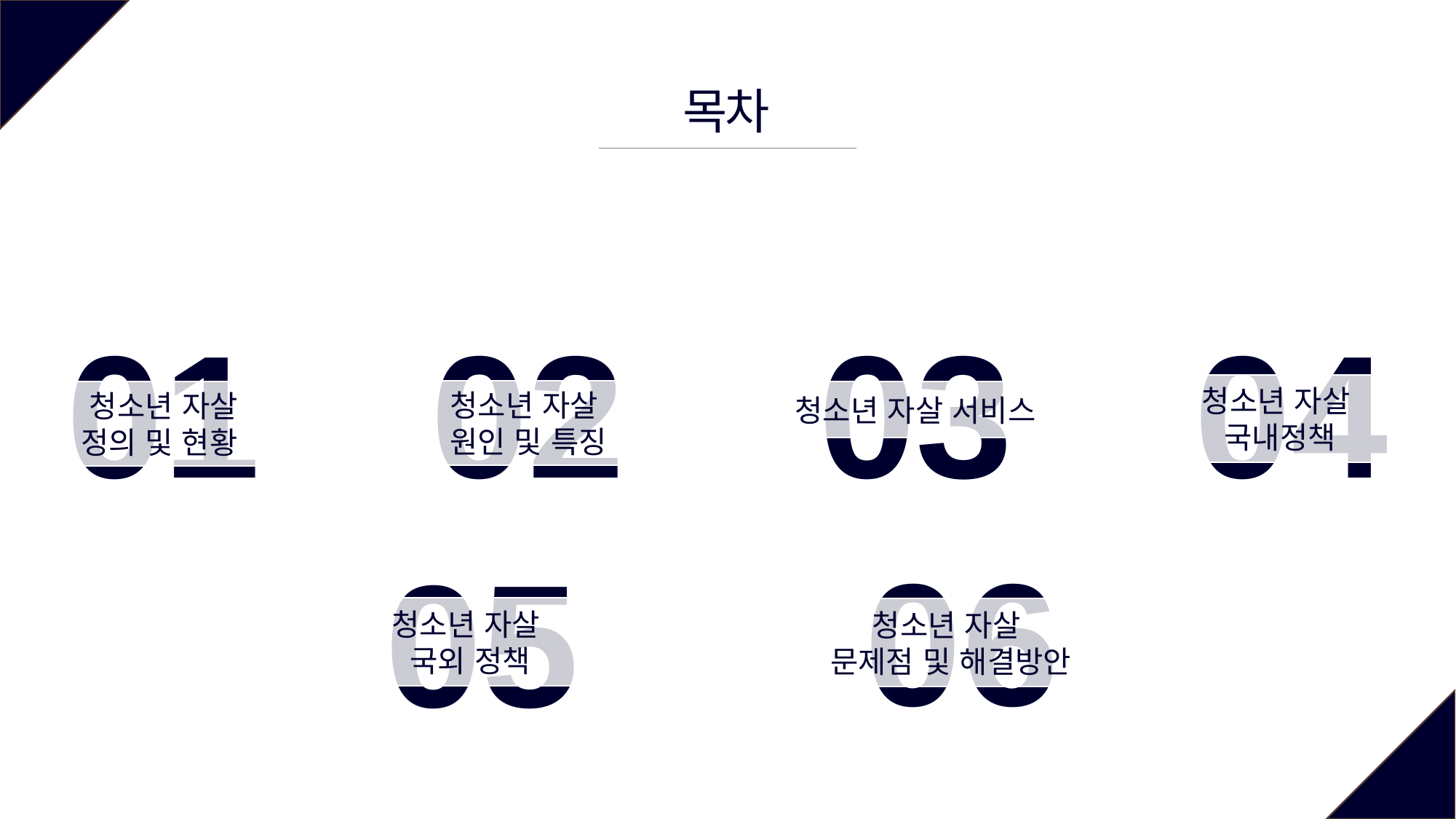

목차
01
02
03
04
청소년 자살
국내정책
청소년 자살
원인 및 특징
청소년 자살
정의 및 현황
청소년 자살 서비스
06
05
청소년 자살
국외 정책
청소년 자살
문제점 및 해결방안